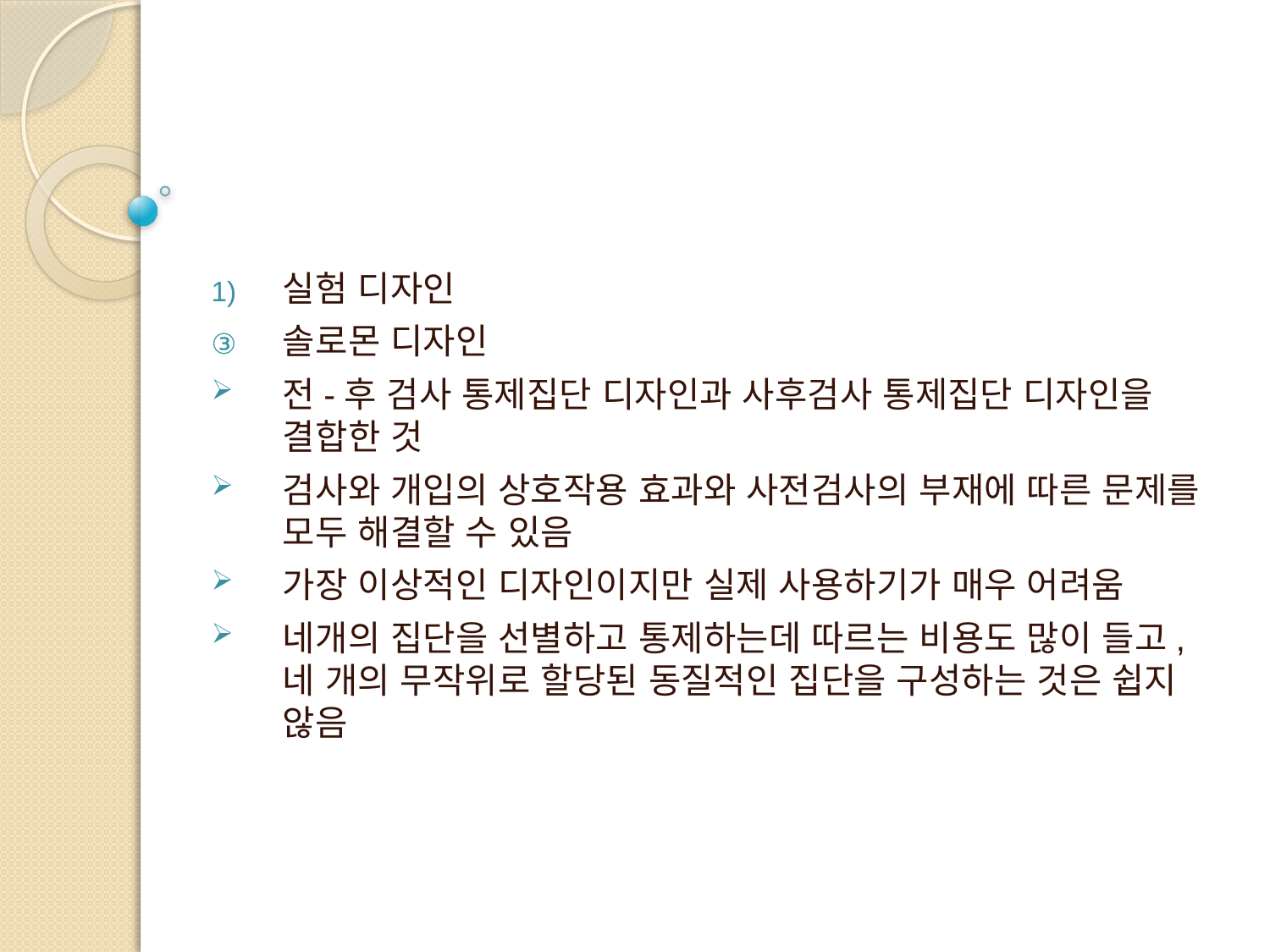

실험 디자인
솔로몬 디자인
전-후 검사 통제집단 디자인과 사후검사 통제집단 디자인을 결합한 것
검사와 개입의 상호작용 효과와 사전검사의 부재에 따른 문제를 모두 해결할 수 있음
가장 이상적인 디자인이지만 실제 사용하기가 매우 어려움
네개의 집단을 선별하고 통제하는데 따르는 비용도 많이 들고, 네 개의 무작위로 할당된 동질적인 집단을 구성하는 것은 쉽지 않음